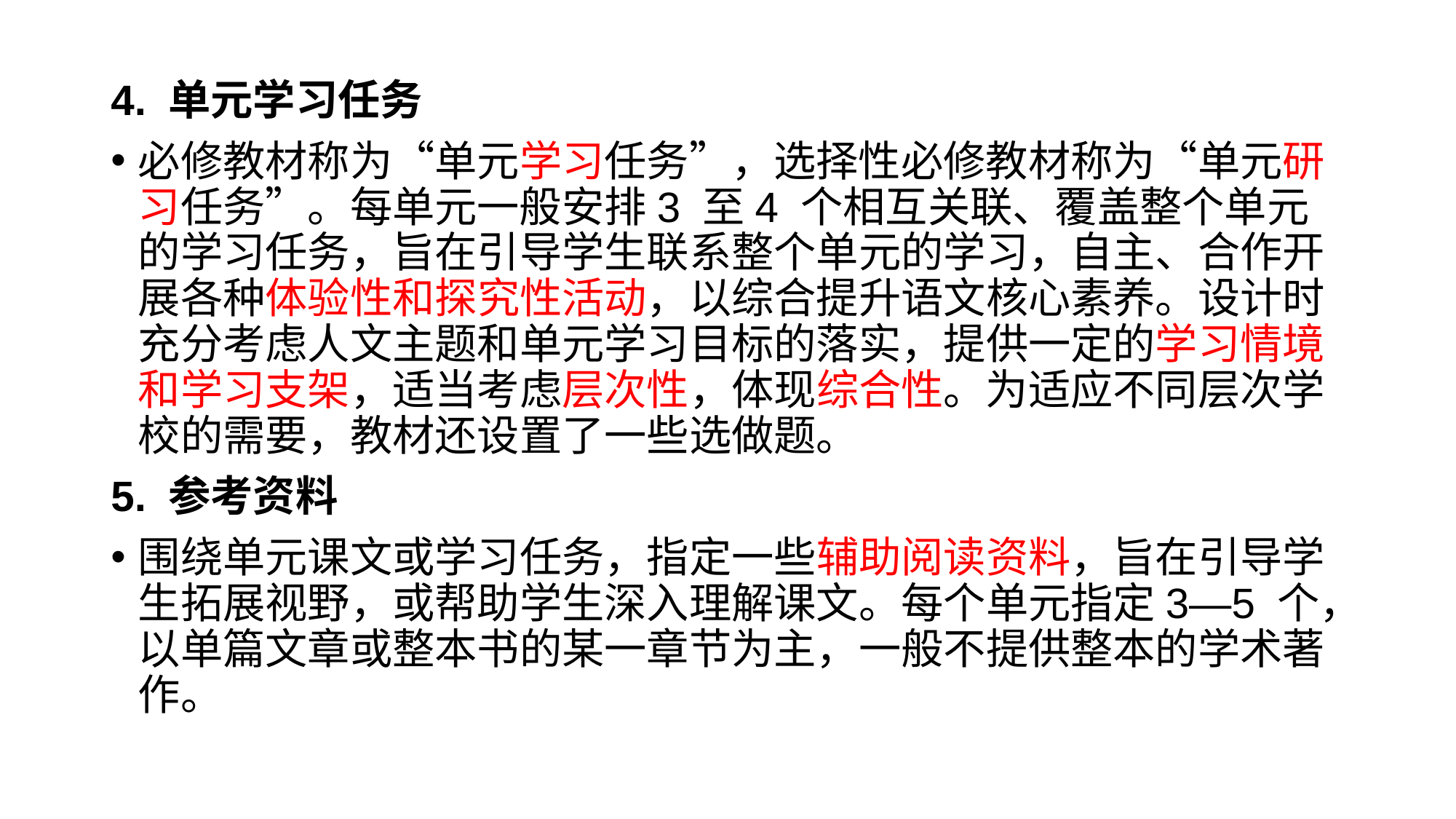

4. 单元学习任务
必修教材称为“单元学习任务”，选择性必修教材称为“单元研习任务”。每单元一般安排3 至4 个相互关联、覆盖整个单元的学习任务，旨在引导学生联系整个单元的学习，自主、合作开展各种体验性和探究性活动，以综合提升语文核心素养。设计时充分考虑人文主题和单元学习目标的落实，提供一定的学习情境和学习支架，适当考虑层次性，体现综合性。为适应不同层次学校的需要，教材还设置了一些选做题。
5. 参考资料
围绕单元课文或学习任务，指定一些辅助阅读资料，旨在引导学生拓展视野，或帮助学生深入理解课文。每个单元指定3—5 个，以单篇文章或整本书的某一章节为主，一般不提供整本的学术著作。